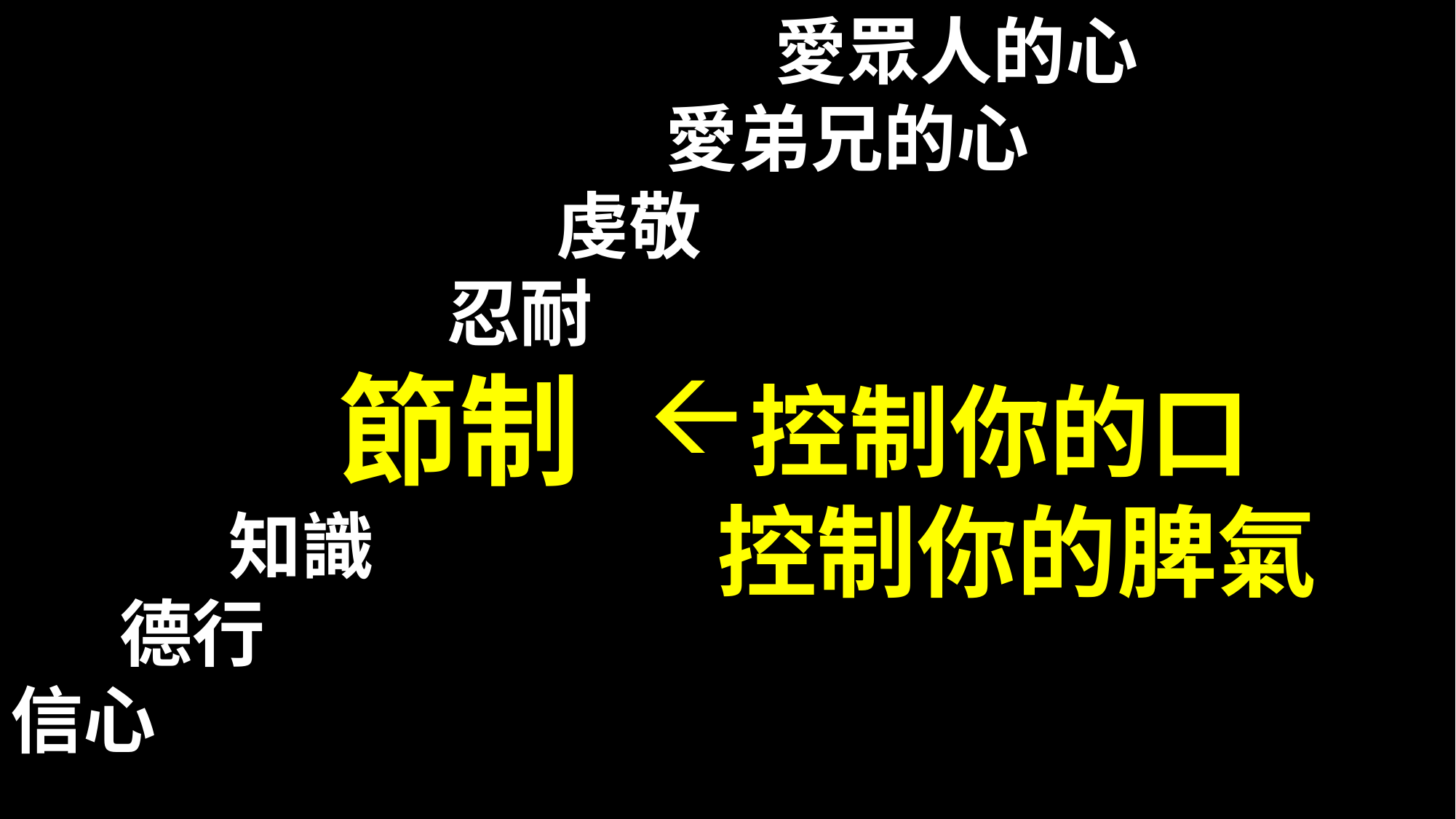

愛眾人的心
						愛弟兄的心
					虔敬
				忍耐
			節制
		知識
	德行
信心
控制你的口
  控制你的脾氣